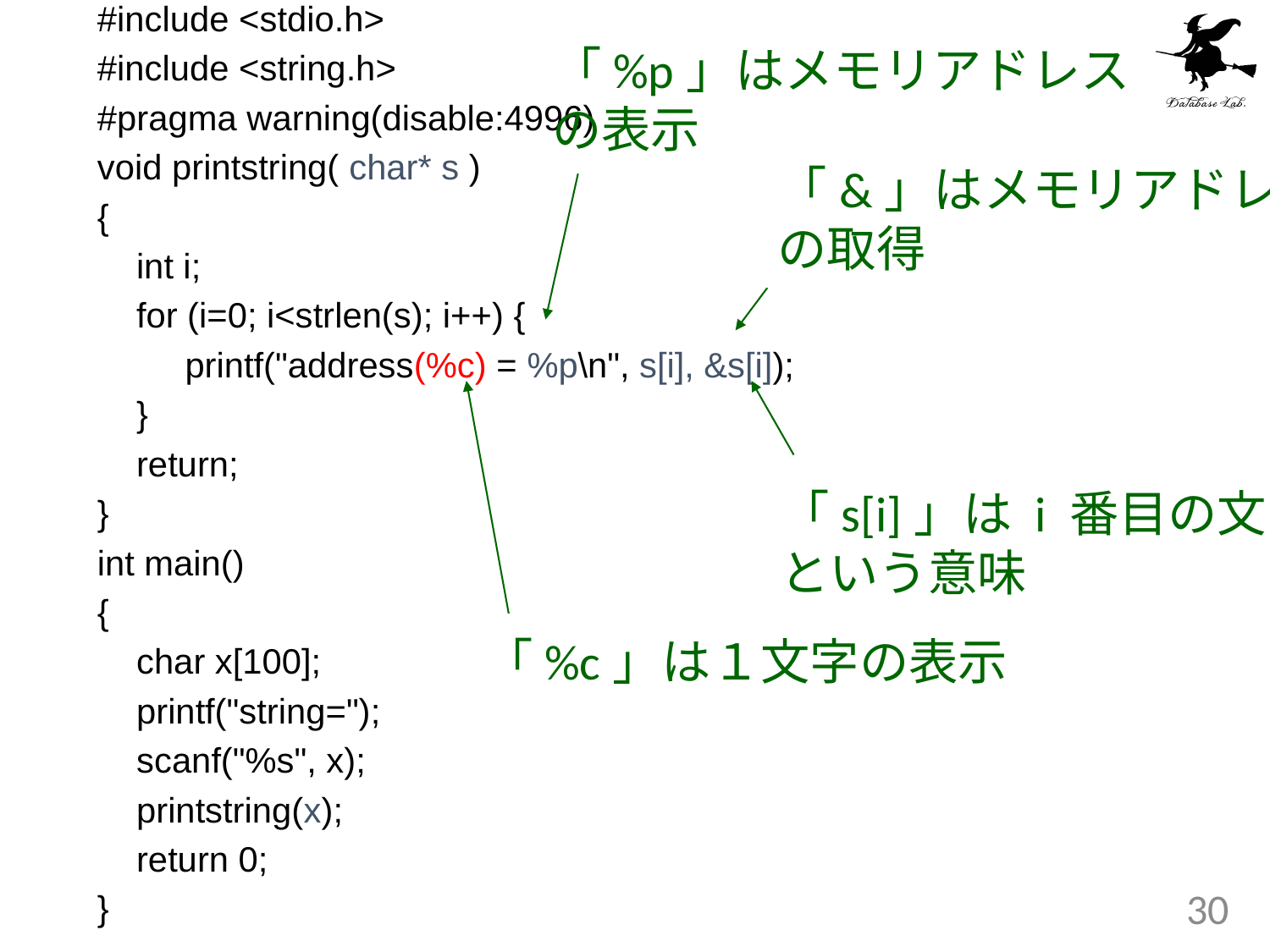

#include <stdio.h>
#include <string.h>
#pragma warning(disable:4996)
void printstring( char* s )
{
    int i;
    for (i=0; i<strlen(s); i++) {
         printf("address(%c) = %p\n", s[i], &s[i]);
    }
    return;
}
int main()
{
    char x[100];
    printf("string=");
    scanf("%s", x);
    printstring(x);
    return 0;
}

「%p」はメモリアドレス
の表示
「&」はメモリアドレス
の取得

「s[i]」は i 番目の文字
という意味
「%c」は１文字の表示
30